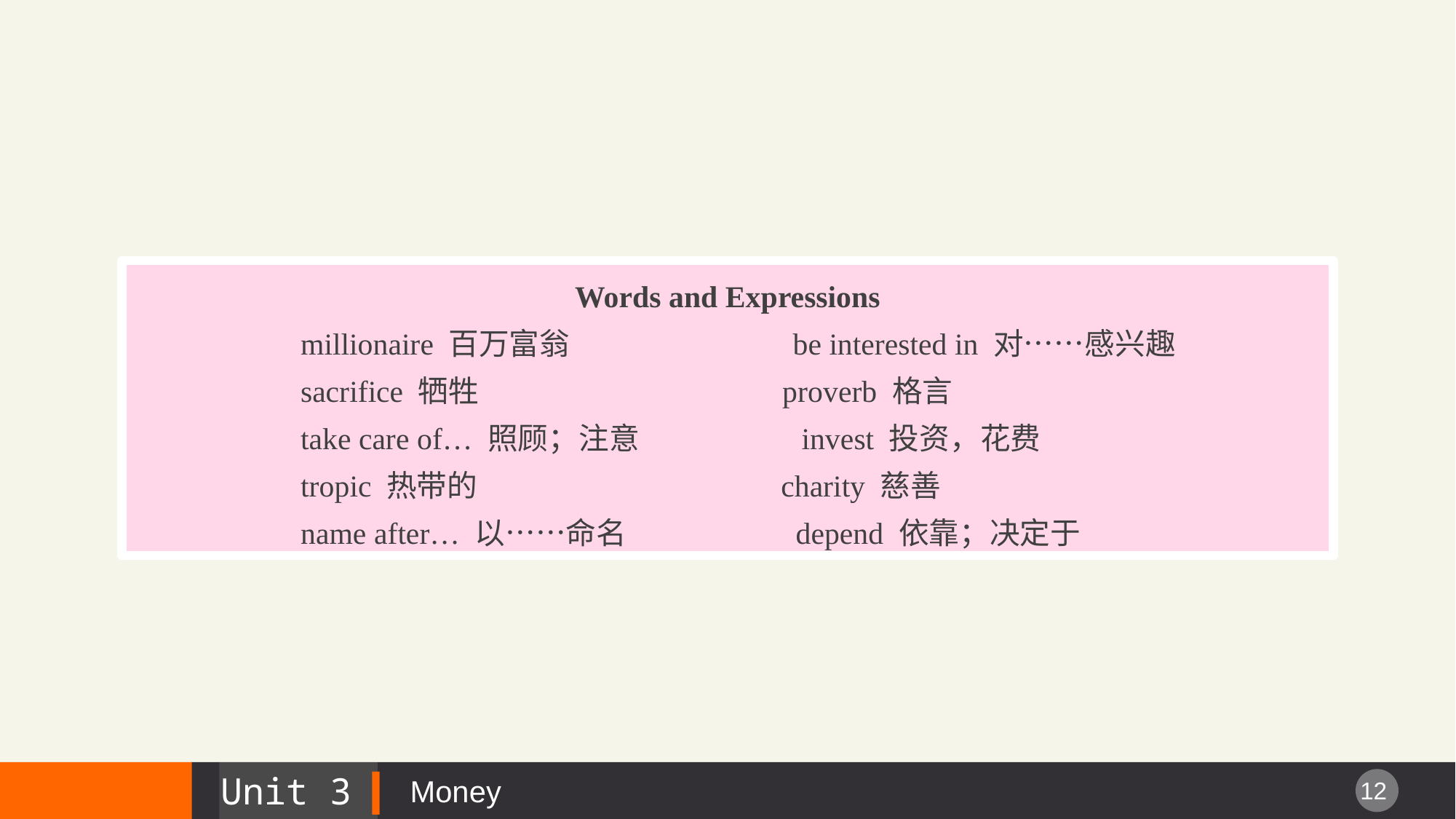

Words and Expressions
                      millionaire 百万富翁                                be interested in 对……感兴趣
                      sacrifice 牺牲                                            proverb 格言
                      take care of… 照顾；注意                       invest 投资，花费
                      tropic 热带的                                            charity 慈善
                      name after… 以……命名                        depend 依靠；决定于